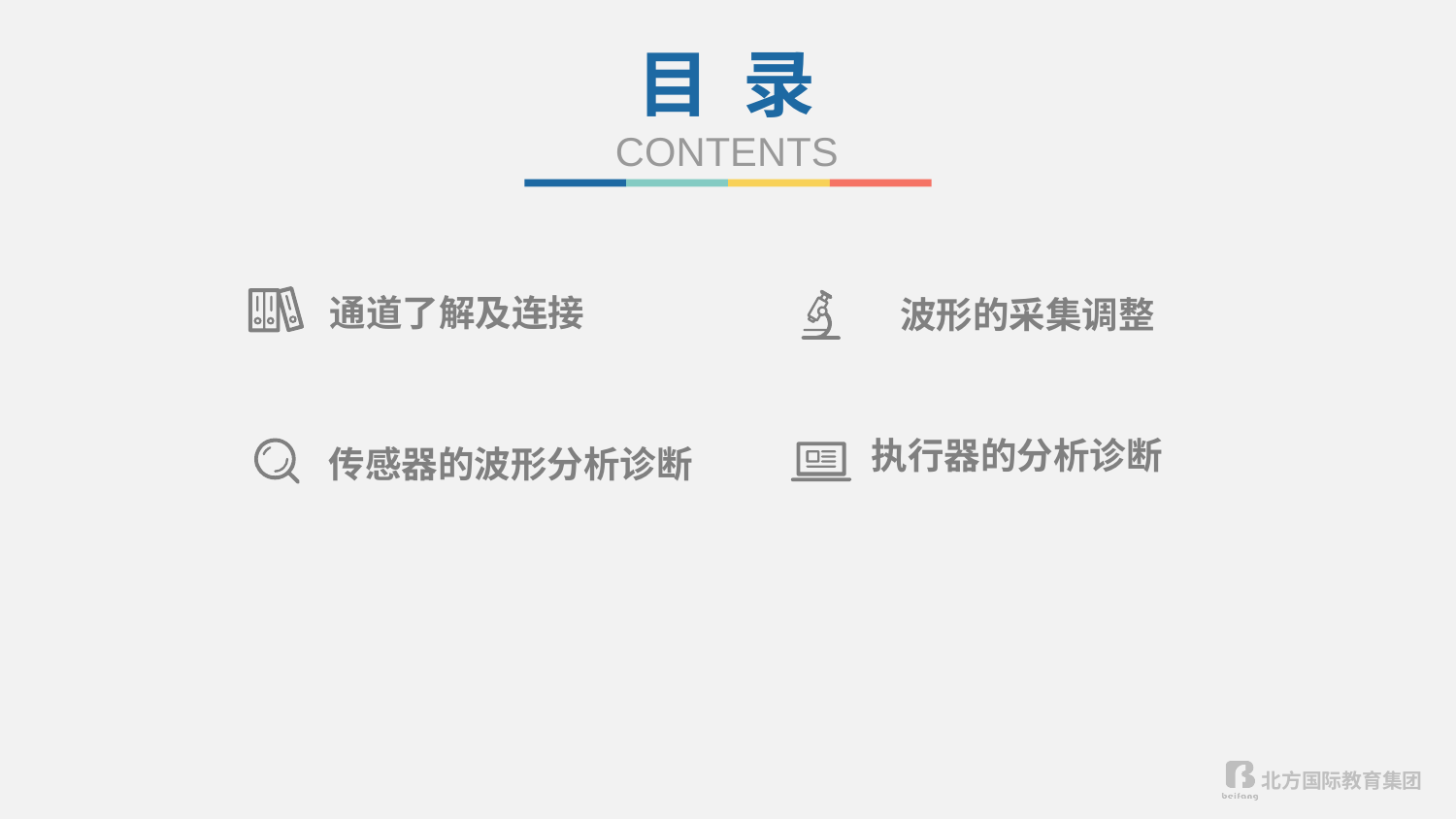

目  录
CONTENTS

通道了解及连接
波形的采集调整

执行器的分析诊断
传感器的波形分析诊断